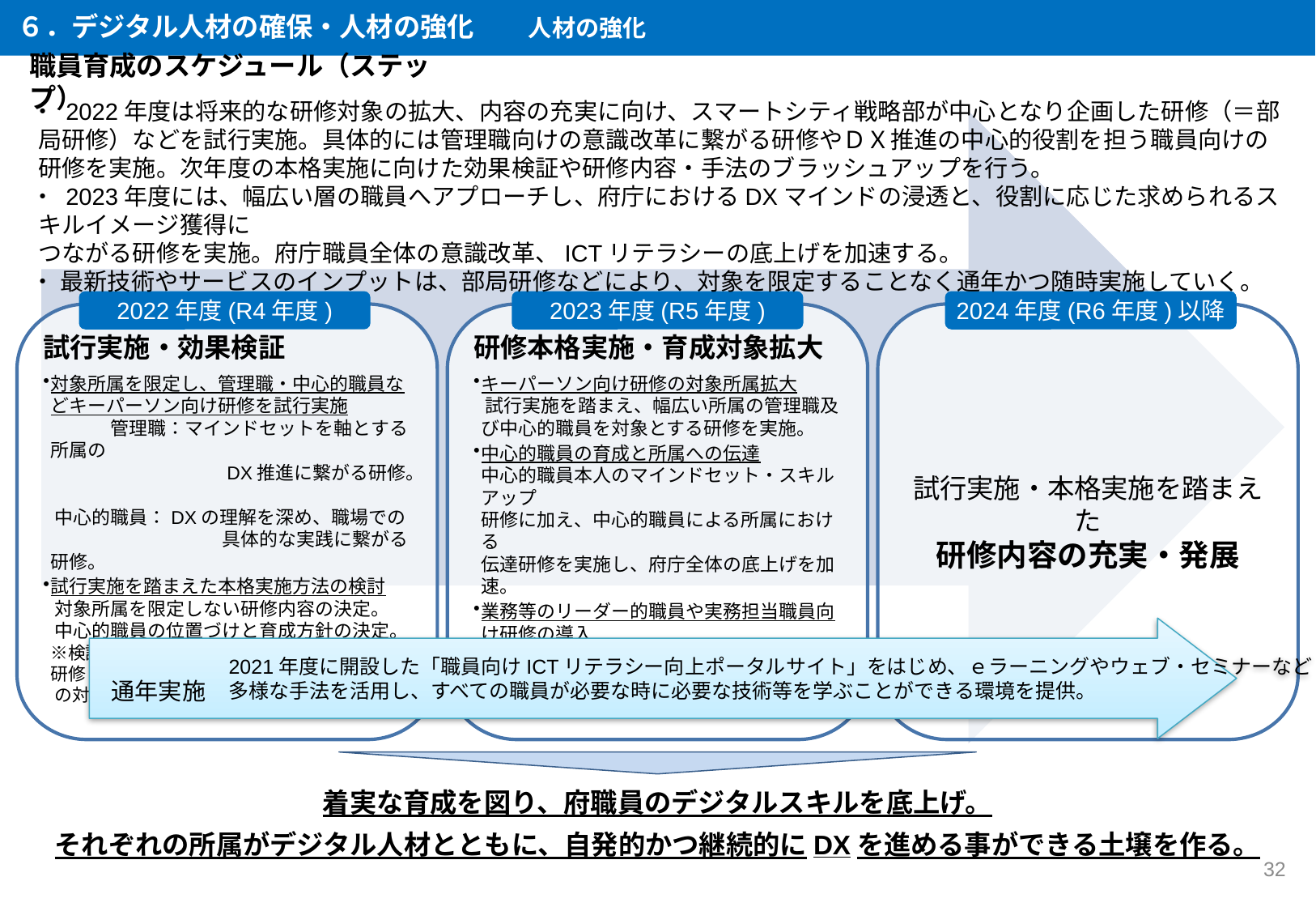

６．デジタル人材の確保・人材の強化　　人材の強化
職員育成のスケジュール（ステップ）
・ 2022年度は将来的な研修対象の拡大、内容の充実に向け、スマートシティ戦略部が中心となり企画した研修（＝部局研修）などを試行実施。具体的には管理職向けの意識改革に繋がる研修やＤＸ推進の中心的役割を担う職員向けの研修を実施。次年度の本格実施に向けた効果検証や研修内容・手法のブラッシュアップを行う。
・ 2023年度には、幅広い層の職員へアプローチし、府庁におけるDXマインドの浸透と、役割に応じた求められるスキルイメージ獲得に
つながる研修を実施。府庁職員全体の意識改革、ICTリテラシーの底上げを加速する。
・ 最新技術やサービスのインプットは、部局研修などにより、対象を限定することなく通年かつ随時実施していく。

試行実施・効果検証
対象所属を限定し、管理職・中心的職員などキーパーソン向け研修を試行実施
 　　　管理職：マインドセットを軸とする所属の
 　　　　　　　　　DX推進に繋がる研修。
 中心的職員：DXの理解を深め、職場での
 　　　　　　　　　具体的な実践に繋がる研修。
試行実施を踏まえた本格実施方法の検討
 対象所属を限定しない研修内容の決定。
 中心的職員の位置づけと育成方針の決定。
※検討が進めば、次年度のキーパーソン向け研修
 の対象所属の拡大実施を前倒し。
研修本格実施・育成対象拡大
キーパーソン向け研修の対象所属拡大
 試行実施を踏まえ、幅広い所属の管理職及び中心的職員を対象とする研修を実施。
中心的職員の育成と所属への伝達
中心的職員本人のマインドセット・スキルアップ
研修に加え、中心的職員による所属における
伝達研修を実施し、府庁全体の底上げを加速。
業務等のリーダー的職員や実務担当職員向け研修の導入
キーパーソン以外に向けた役割別のマインドセットと求められるスキルの獲得に資する研修を実施。
試行実施・本格実施を踏まえた
研修内容の充実・発展
2022年度(R4年度)
2023年度(R5年度)
2024年度(R6年度)以降
2021年度に開設した「職員向けICTリテラシー向上ポータルサイト」をはじめ、ｅラーニングやウェブ・セミナーなど
多様な手法を活用し、すべての職員が必要な時に必要な技術等を学ぶことができる環境を提供。
通年実施

着実な育成を図り、府職員のデジタルスキルを底上げ。
それぞれの所属がデジタル人材とともに、自発的かつ継続的にDXを進める事ができる土壌を作る。
32